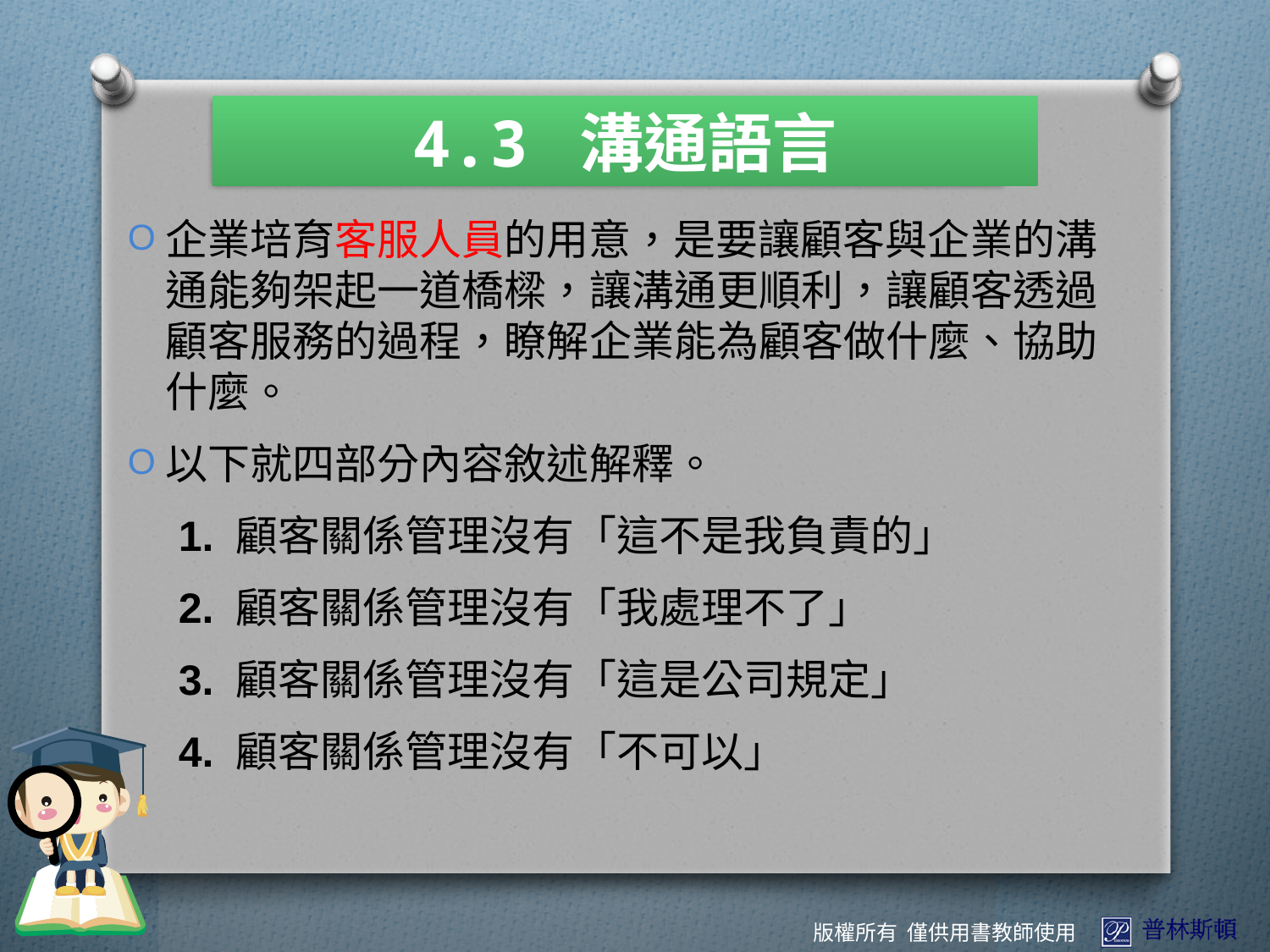

4.3 溝通語言
企業培育客服人員的用意，是要讓顧客與企業的溝通能夠架起一道橋樑，讓溝通更順利，讓顧客透過顧客服務的過程，瞭解企業能為顧客做什麼、協助什麼。
以下就四部分內容敘述解釋。
1. 顧客關係管理沒有「這不是我負責的」
2. 顧客關係管理沒有「我處理不了」
3. 顧客關係管理沒有「這是公司規定」
4. 顧客關係管理沒有「不可以」